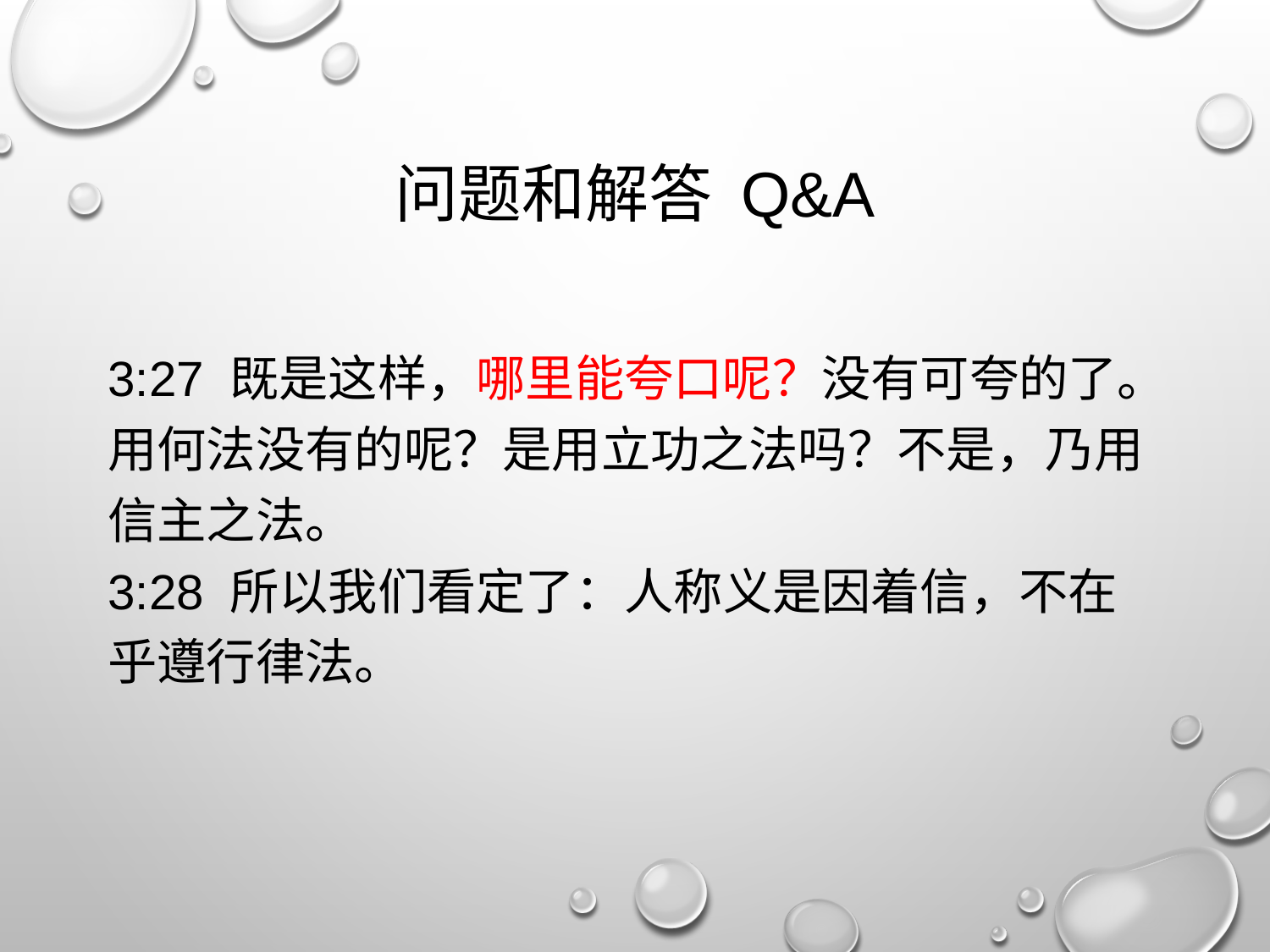

# 问题和解答 Q&A
3:27 既是这样，哪里能夸口呢？没有可夸的了。用何法没有的呢？是用立功之法吗？不是，乃用信主之法。
3:28 所以我们看定了：人称义是因着信，不在乎遵行律法。